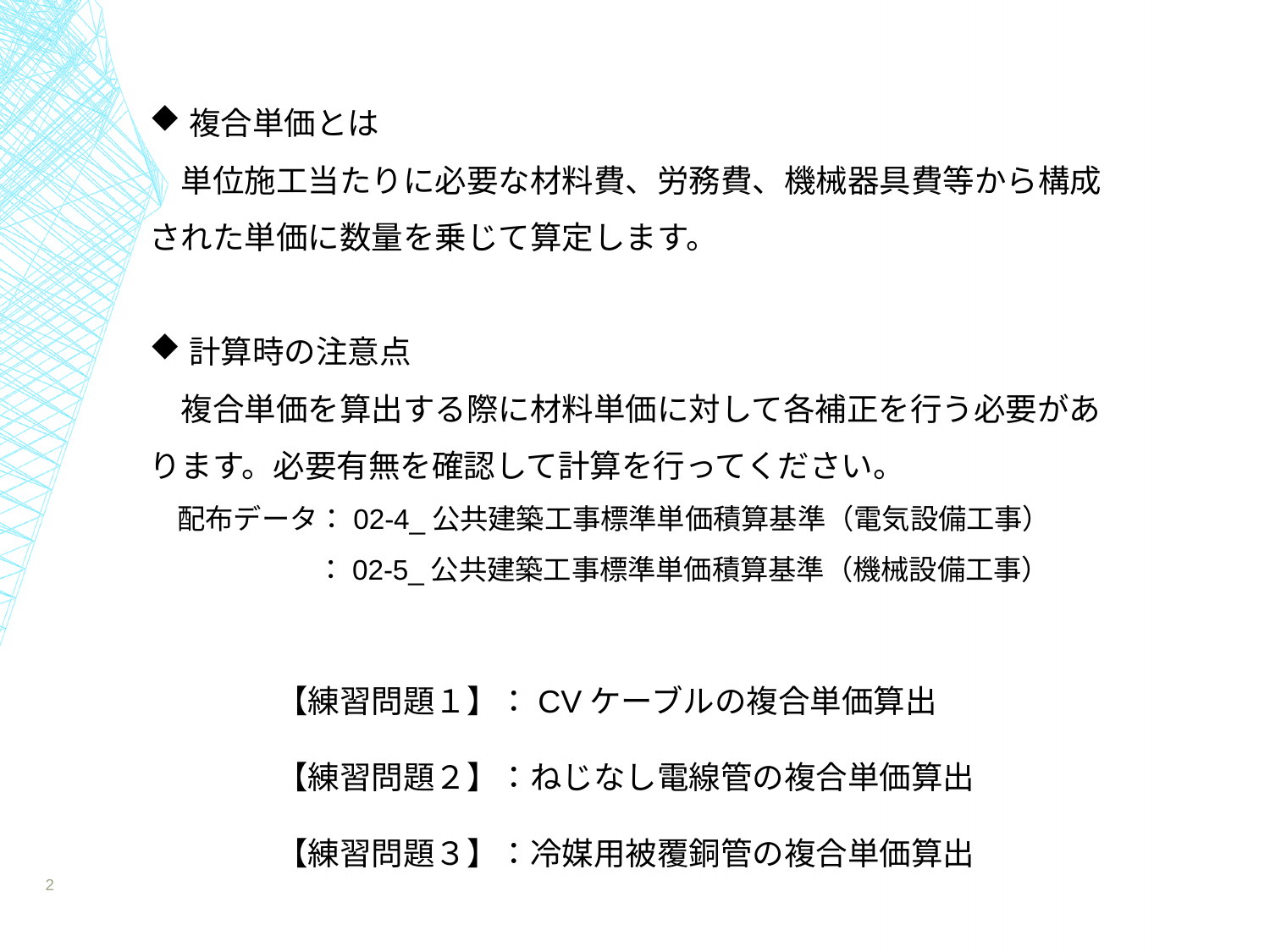

複合単価とは
　単位施工当たりに必要な材料費、労務費、機械器具費等から構成された単価に数量を乗じて算定します。

計算時の注意点
　複合単価を算出する際に材料単価に対して各補正を行う必要があります。必要有無を確認して計算を行ってください。
　配布データ：02-4_公共建築工事標準単価積算基準（電気設備工事）
	　  ：02-5_公共建築工事標準単価積算基準（機械設備工事）

【練習問題１】：CVケーブルの複合単価算出
【練習問題２】：ねじなし電線管の複合単価算出
【練習問題３】：冷媒用被覆銅管の複合単価算出
2